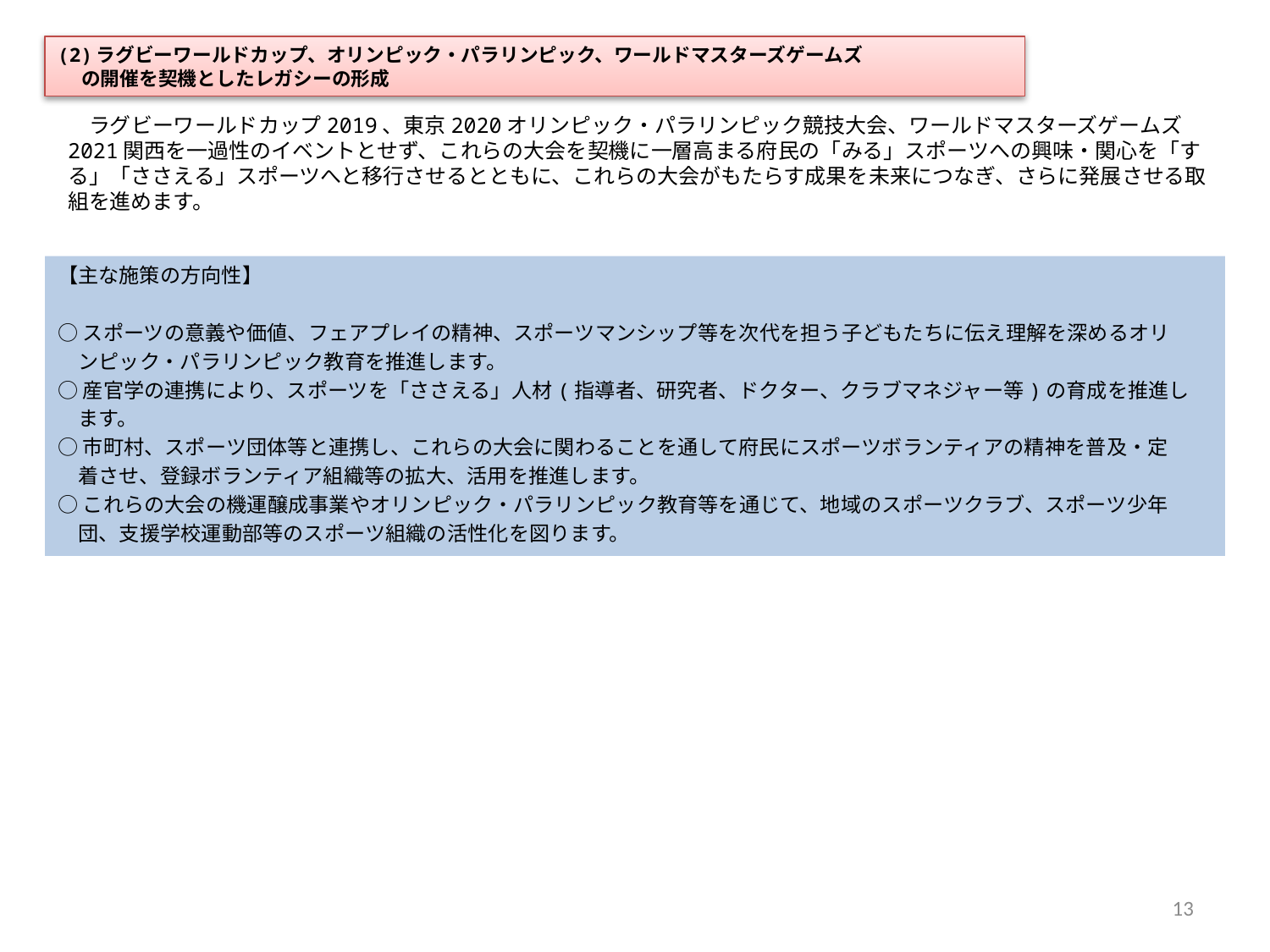

# (2)ラグビーワールドカップ、オリンピック・パラリンピック、ワールドマスターズゲームズ 　 の開催を契機としたレガシーの形成
　ラグビーワールドカップ2019、東京2020オリンピック・パラリンピック競技大会、ワールドマスターズゲームズ2021関西を一過性のイベントとせず、これらの大会を契機に一層高まる府民の「みる」スポーツへの興味・関心を「する」「ささえる」スポーツへと移行させるとともに、これらの大会がもたらす成果を未来につなぎ、さらに発展させる取組を進めます。
【主な施策の方向性】

○スポーツの意義や価値、フェアプレイの精神、スポーツマンシップ等を次代を担う子どもたちに伝え理解を深めるオリ
　ンピック・パラリンピック教育を推進します。
○産官学の連携により、スポーツを「ささえる」人材(指導者、研究者、ドクター、クラブマネジャー等)の育成を推進し
　ます。
○市町村、スポーツ団体等と連携し、これらの大会に関わることを通して府民にスポーツボランティアの精神を普及・定
　着させ、登録ボランティア組織等の拡大、活用を推進します。
○これらの大会の機運醸成事業やオリンピック・パラリンピック教育等を通じて、地域のスポーツクラブ、スポーツ少年
　団、支援学校運動部等のスポーツ組織の活性化を図ります。
13